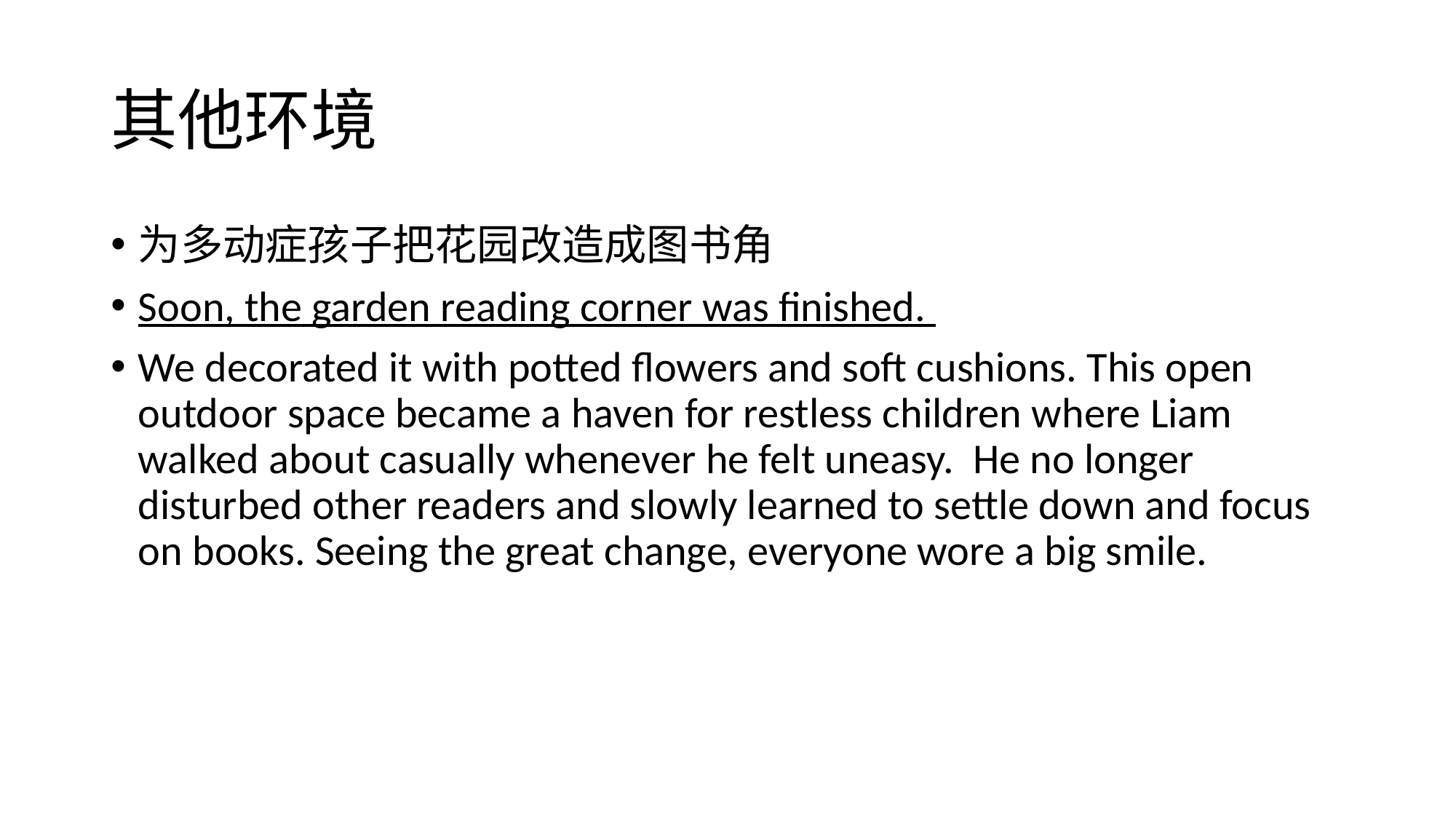

# 其他环境
为多动症孩子把花园改造成图书角
Soon, the garden reading corner was finished.
We decorated it with potted flowers and soft cushions. This open outdoor space became a haven for restless children where Liam walked about casually whenever he felt uneasy.  He no longer disturbed other readers and slowly learned to settle down and focus on books. Seeing the great change, everyone wore a big smile.